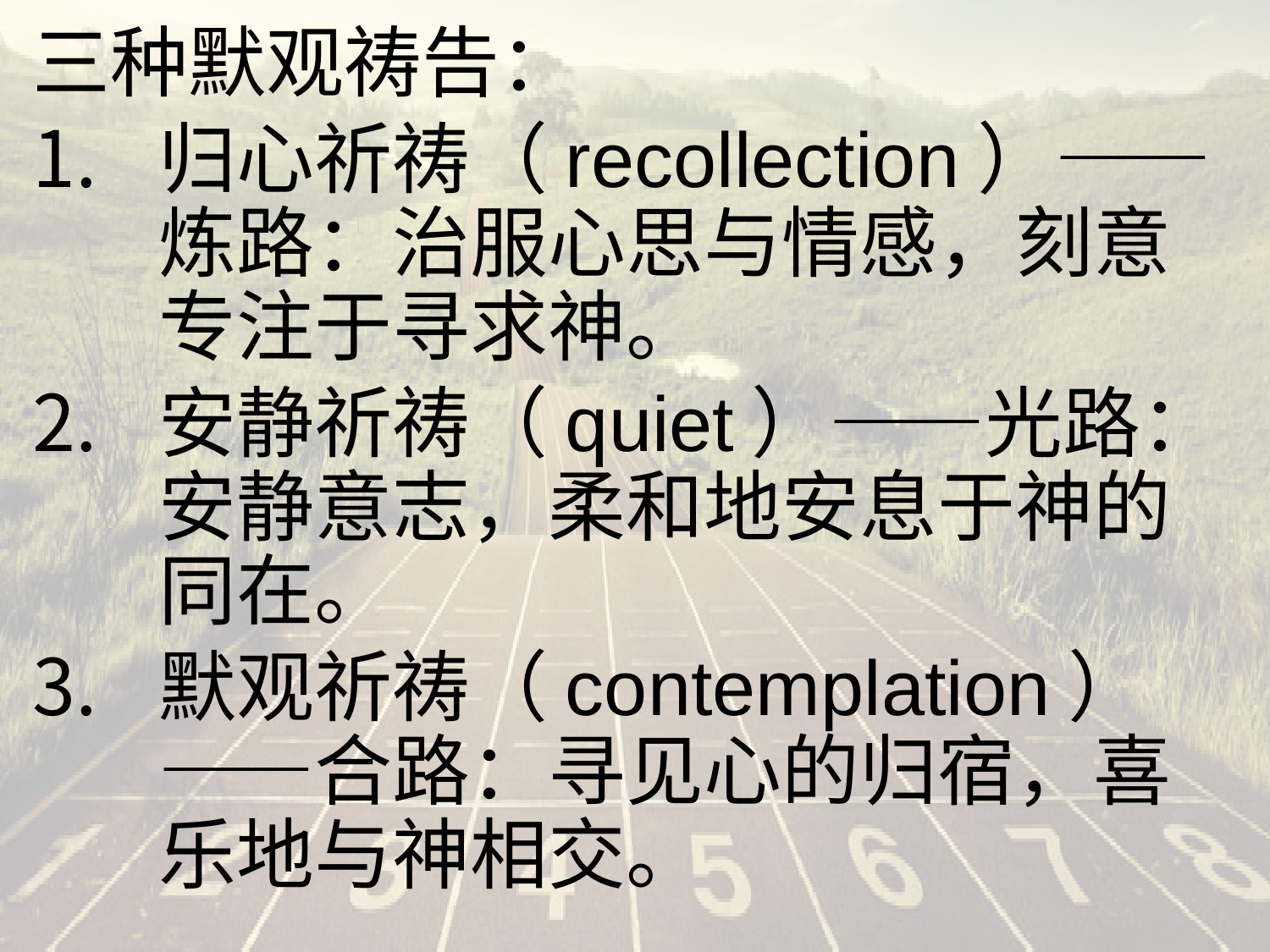

#
三种默观祷告：
归心祈祷（recollection）——炼路：治服心思与情感，刻意专注于寻求神。
安静祈祷（quiet）——光路：安静意志，柔和地安息于神的同在。
默观祈祷（contemplation）——合路：寻见心的归宿，喜乐地与神相交。